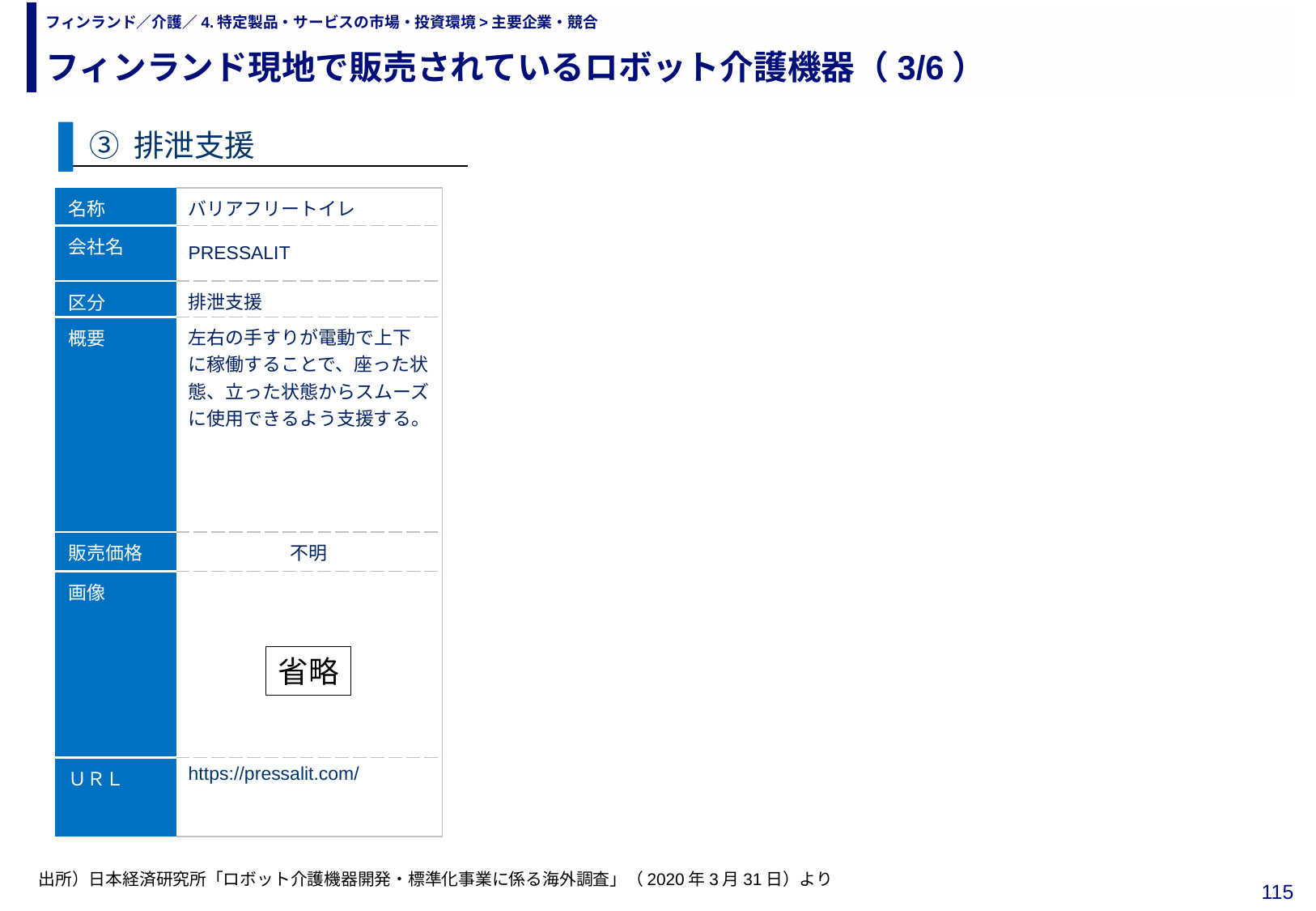

フィンランド現地で販売されているロボット介護機器（3/6）
# フィンランド／介護／4.特定製品・サービスの市場・投資環境>主要企業・競合
③ 排泄支援

| 名称 | バリアフリートイレ |
| --- | --- |
| 会社名 | PRESSALIT |
| 区分 | 排泄支援 |
| 概要 | 左右の手すりが電動で上下に稼働することで、座った状態、立った状態からスムーズに使用できるよう支援する。 |
| 販売価格 | 不明 |
| 画像 |  |
| ＵＲＬ | https://pressalit.com/ |
省略
出所）日本経済研究所「ロボット介護機器開発・標準化事業に係る海外調査」（2020年3月31日）より